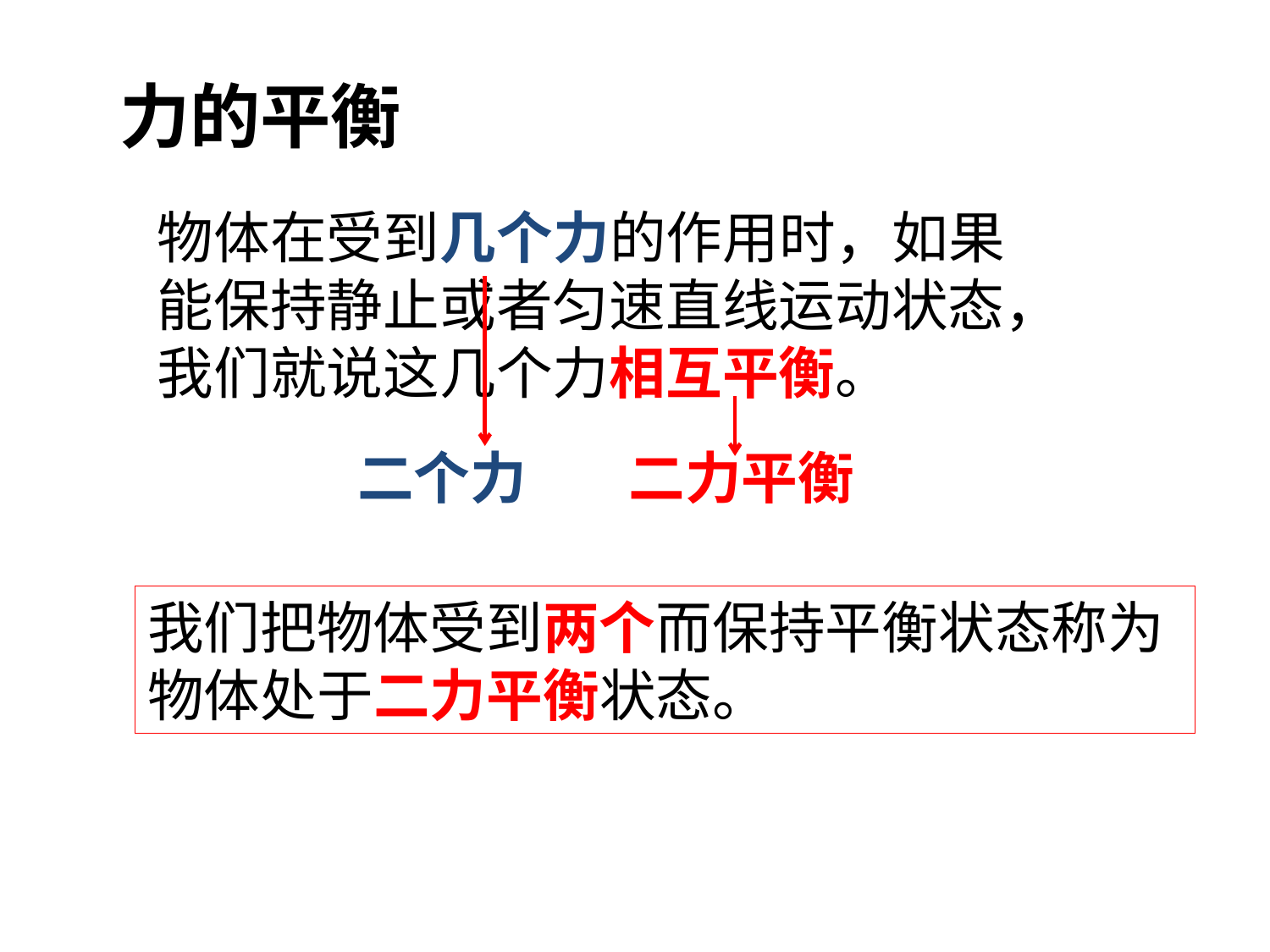

力的平衡
物体在受到几个力的作用时，如果能保持静止或者匀速直线运动状态，我们就说这几个力相互平衡。
二个力
二力平衡
我们把物体受到两个而保持平衡状态称为物体处于二力平衡状态。